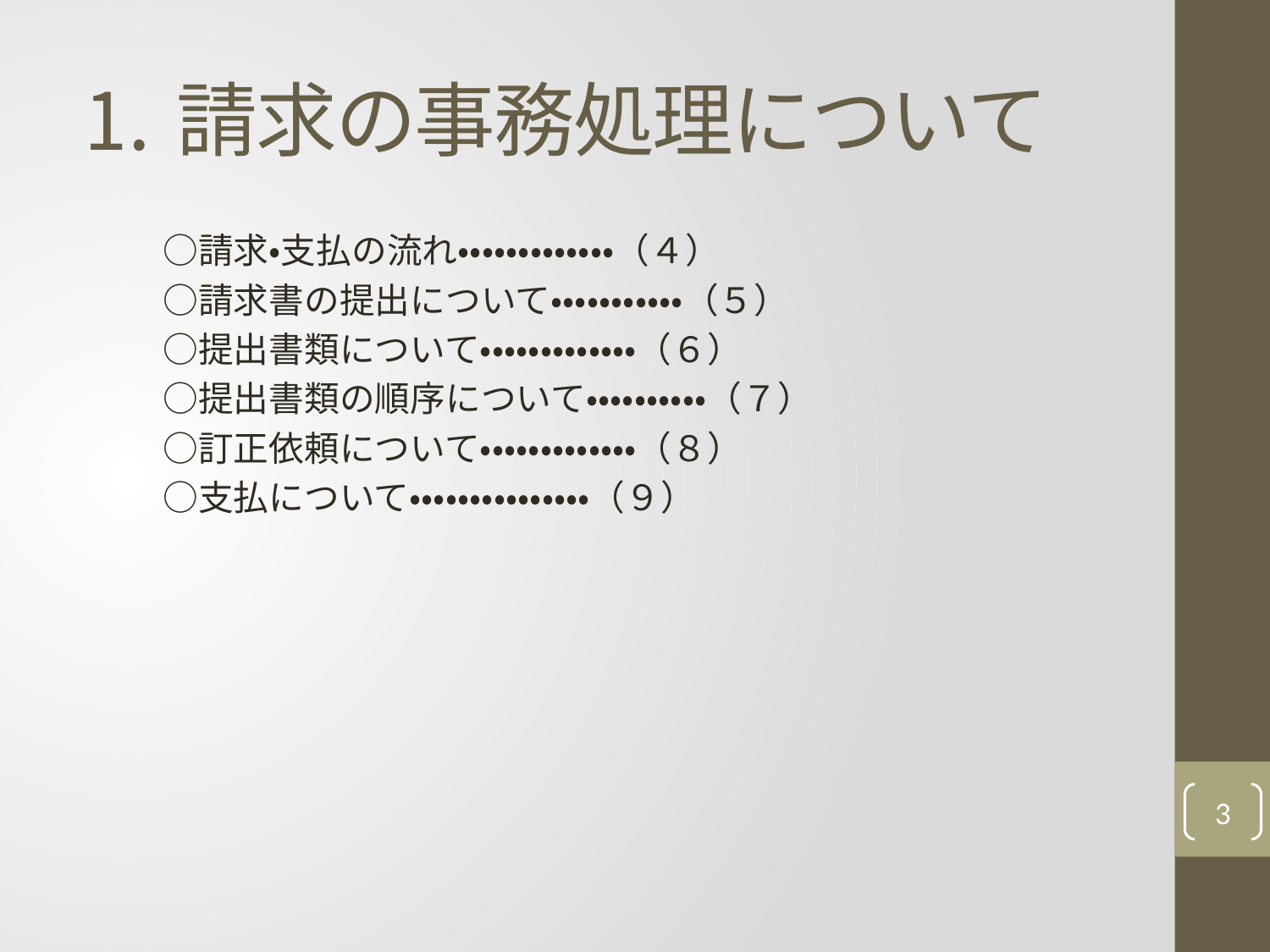

# ⒈請求の事務処理について
　　○請求・支払の流れ・・・・・・・・・・・・・（４）
　　○請求書の提出について・・・・・・・・・・・（５）
　　○提出書類について・・・・・・・・・・・・・（６）
　　○提出書類の順序について・・・・・・・・・・（７）
　　○訂正依頼について・・・・・・・・・・・・・（８）
　　○支払について・・・・・・・・・・・・・・・（９）

3